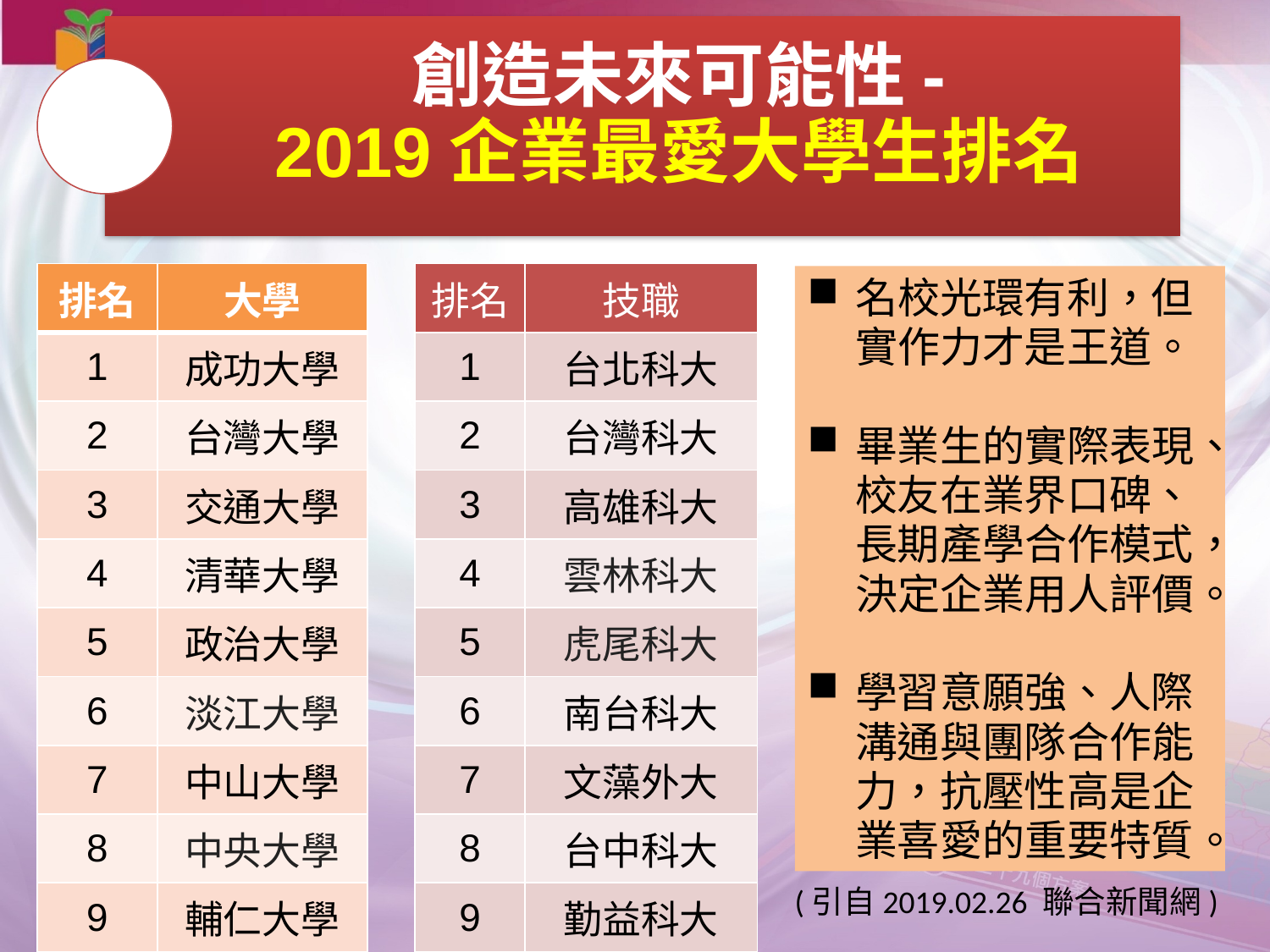

創造未來可能性-
2019企業最愛大學生排名

| 排名 | 大學 |
| --- | --- |
| 1 | 成功大學 |
| 2 | 台灣大學 |
| 3 | 交通大學 |
| 4 | 清華大學 |
| 5 | 政治大學 |
| 6 | 淡江大學 |
| 7 | 中山大學 |
| 8 | 中央大學 |
| 9 | 輔仁大學 |
| 10 | 中原大學 |
| 排名 | 技職 |
| --- | --- |
| 1 | 台北科大 |
| 2 | 台灣科大 |
| 3 | 高雄科大 |
| 4 | 雲林科大 |
| 5 | 虎尾科大 |
| 6 | 南台科大 |
| 7 | 文藻外大 |
| 8 | 台中科大 |
| 9 | 勤益科大 |
| 10 | 屏東科大 |
名校光環有利，但實作力才是王道。

畢業生的實際表現、校友在業界口碑、長期產學合作模式，決定企業用人評價。

學習意願強、人際溝通與團隊合作能力，抗壓性高是企業喜愛的重要特質。
(引自2019.02.26 聯合新聞網)